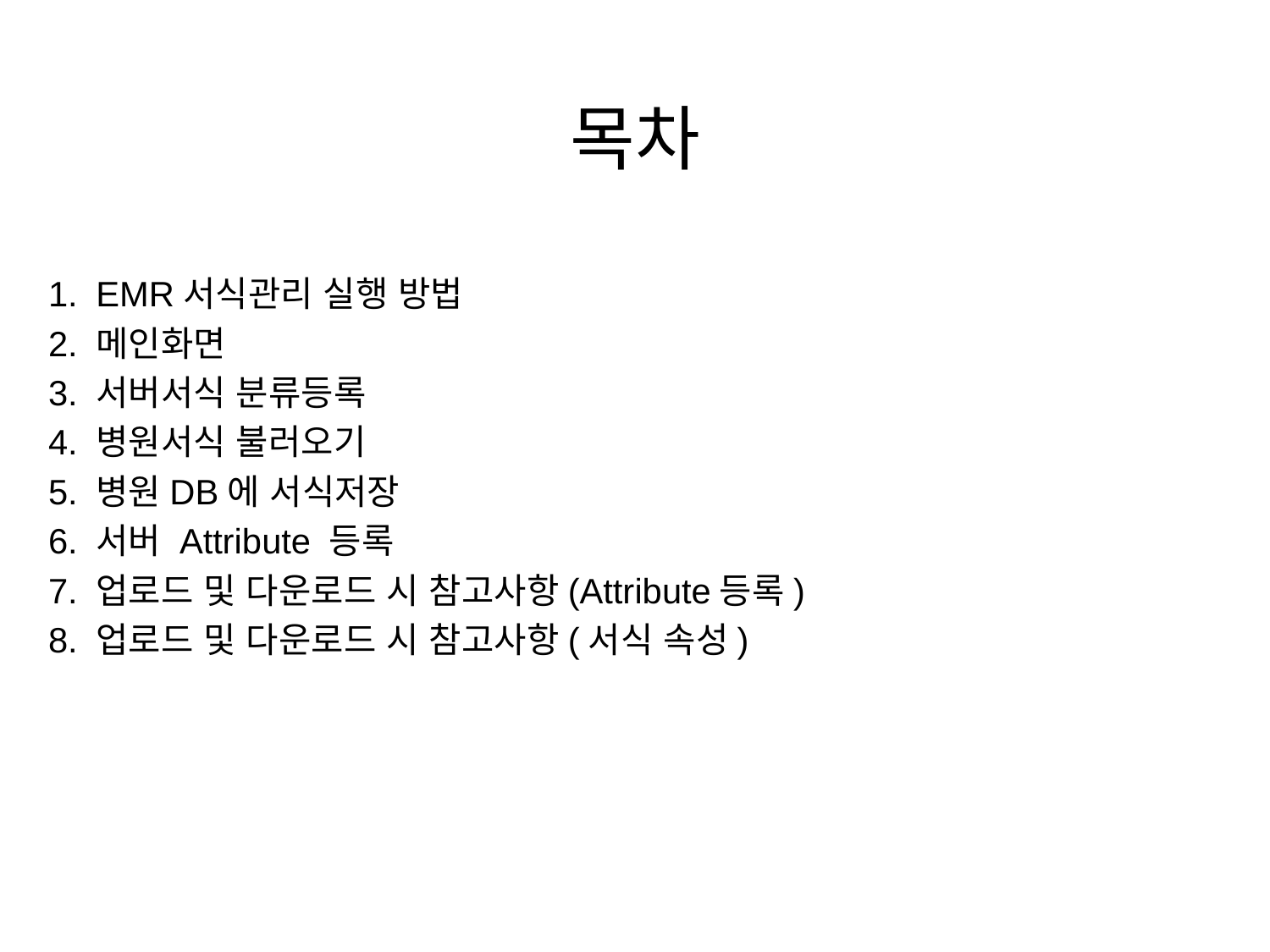

# 목차
EMR서식관리 실행 방법
메인화면
서버서식 분류등록
병원서식 불러오기
병원DB에 서식저장
서버 Attribute 등록
업로드 및 다운로드 시 참고사항(Attribute등록)
업로드 및 다운로드 시 참고사항(서식 속성)